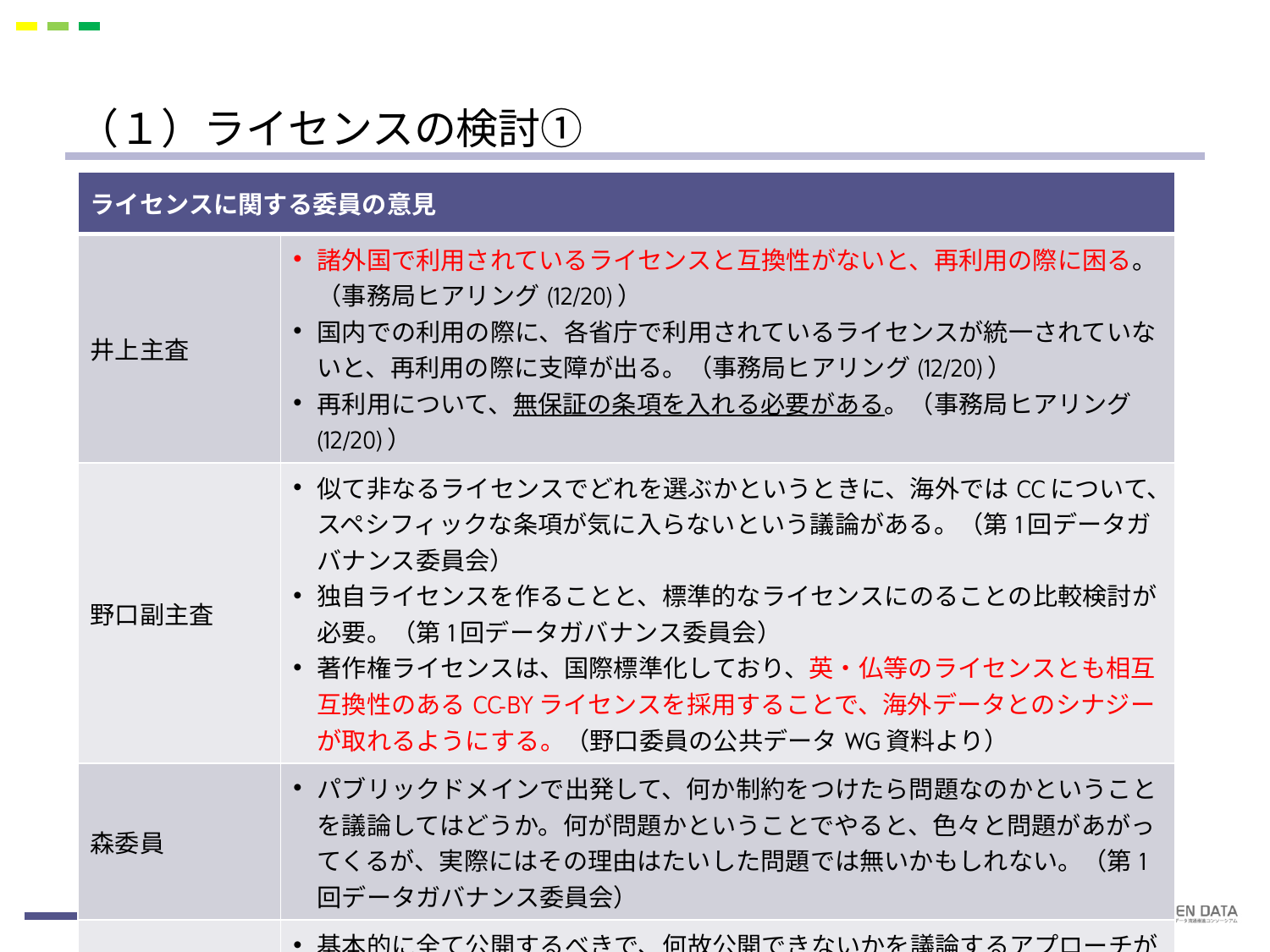

# （１）ライセンスの検討①
| ライセンスに関する委員の意見 |  |
| --- | --- |
| 井上主査 | 諸外国で利用されているライセンスと互換性がないと、再利用の際に困る。（事務局ヒアリング(12/20)） 国内での利用の際に、各省庁で利用されているライセンスが統一されていないと、再利用の際に支障が出る。（事務局ヒアリング(12/20)） 再利用について、無保証の条項を入れる必要がある。（事務局ヒアリング(12/20)） |
| 野口副主査 | 似て非なるライセンスでどれを選ぶかというときに、海外ではCCについて、スペシフィックな条項が気に入らないという議論がある。（第1回データガバナンス委員会） 独自ライセンスを作ることと、標準的なライセンスにのることの比較検討が必要。（第1回データガバナンス委員会） 著作権ライセンスは、国際標準化しており、英・仏等のライセンスとも相互互換性のあるCC-BYライセンスを採用することで、海外データとのシナジーが取れるようにする。（野口委員の公共データWG資料より） |
| 森委員 | パブリックドメインで出発して、何か制約をつけたら問題なのかということを議論してはどうか。何が問題かということでやると、色々と問題があがってくるが、実際にはその理由はたいした問題では無いかもしれない。（第1回データガバナンス委員会） |
| 沢田委員 | 基本的に全て公開するべきで、何故公開できないかを議論するアプローチが良いのでは無いか。（第1回データガバナンス委員会） グローバルマーケットに出ることを考えると、改変を広く許可して、翻訳等もできるようにした方がよいのでは無いか。（事務局ヒアリング(1/8)） |
23